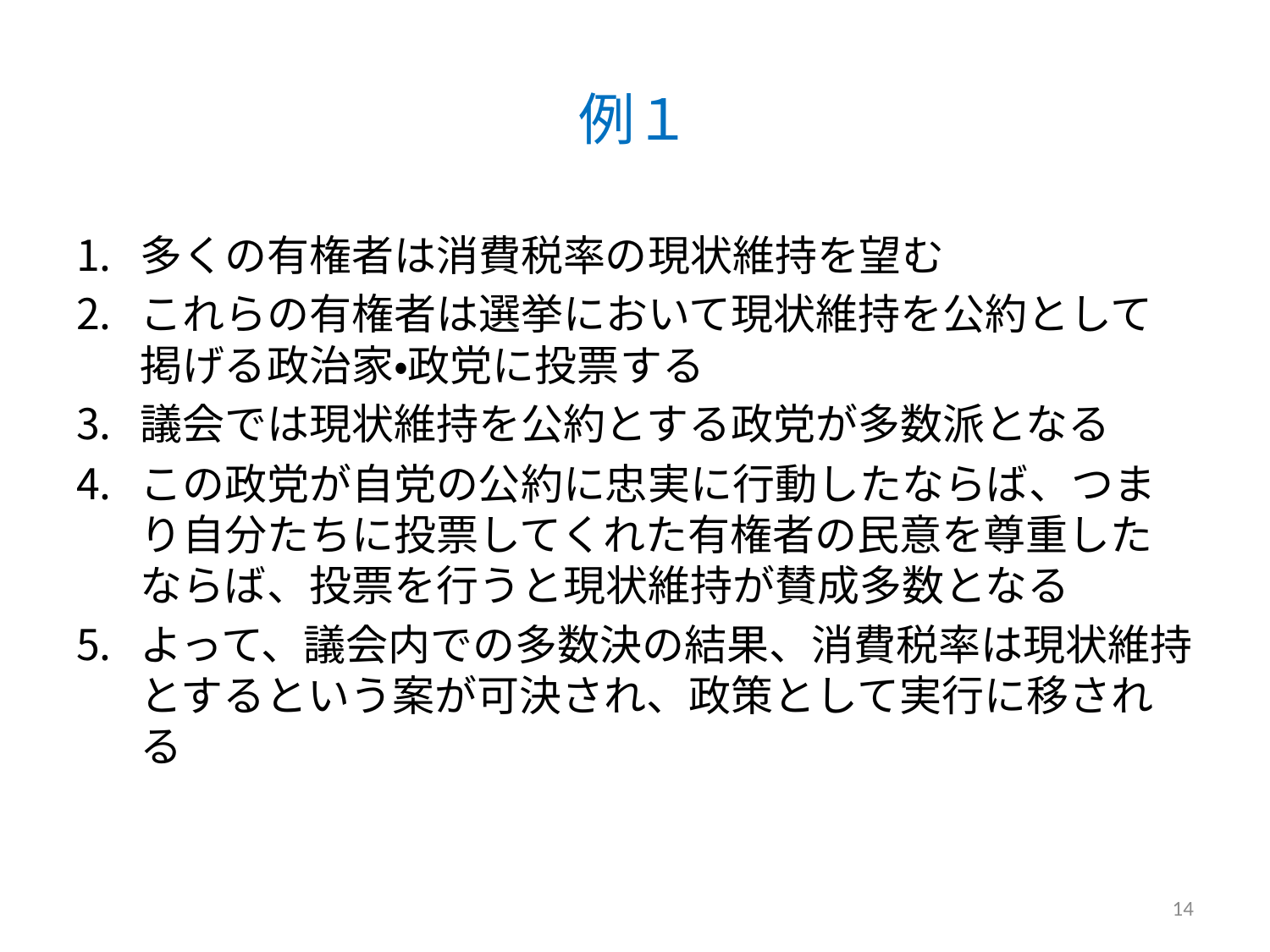

# 例１
多くの有権者は消費税率の現状維持を望む
これらの有権者は選挙において現状維持を公約として掲げる政治家・政党に投票する
議会では現状維持を公約とする政党が多数派となる
この政党が自党の公約に忠実に行動したならば、つまり自分たちに投票してくれた有権者の民意を尊重したならば、投票を行うと現状維持が賛成多数となる
よって、議会内での多数決の結果、消費税率は現状維持とするという案が可決され、政策として実行に移される
14